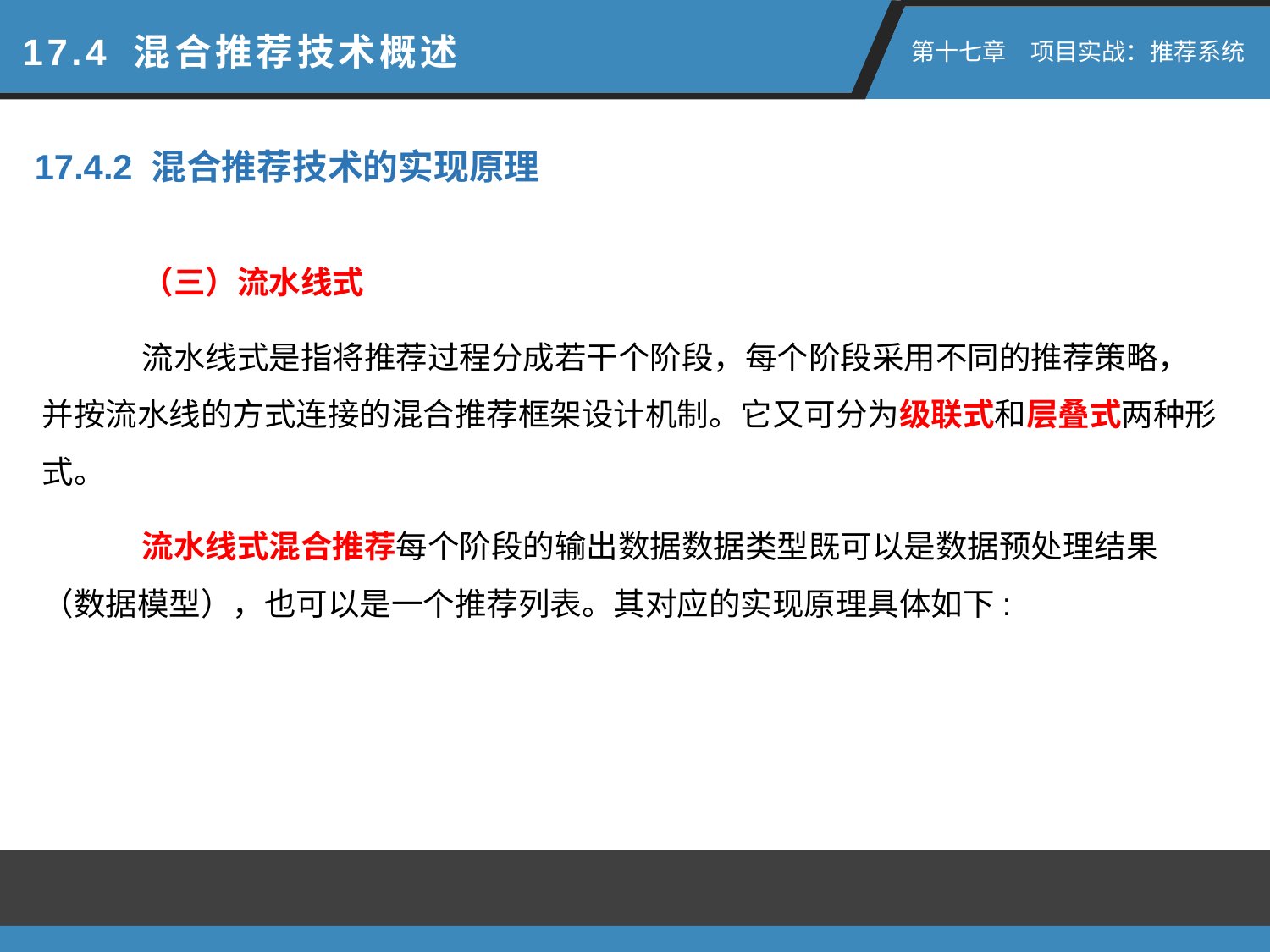

17.4 混合推荐技术概述
  第十七章　项目实战：推荐系统
17.4.2 混合推荐技术的实现原理

（三）流水线式
流水线式是指将推荐过程分成若干个阶段，每个阶段采用不同的推荐策略，并按流水线的方式连接的混合推荐框架设计机制。它又可分为级联式和层叠式两种形式。
流水线式混合推荐每个阶段的输出数据数据类型既可以是数据预处理结果（数据模型），也可以是一个推荐列表。其对应的实现原理具体如下: